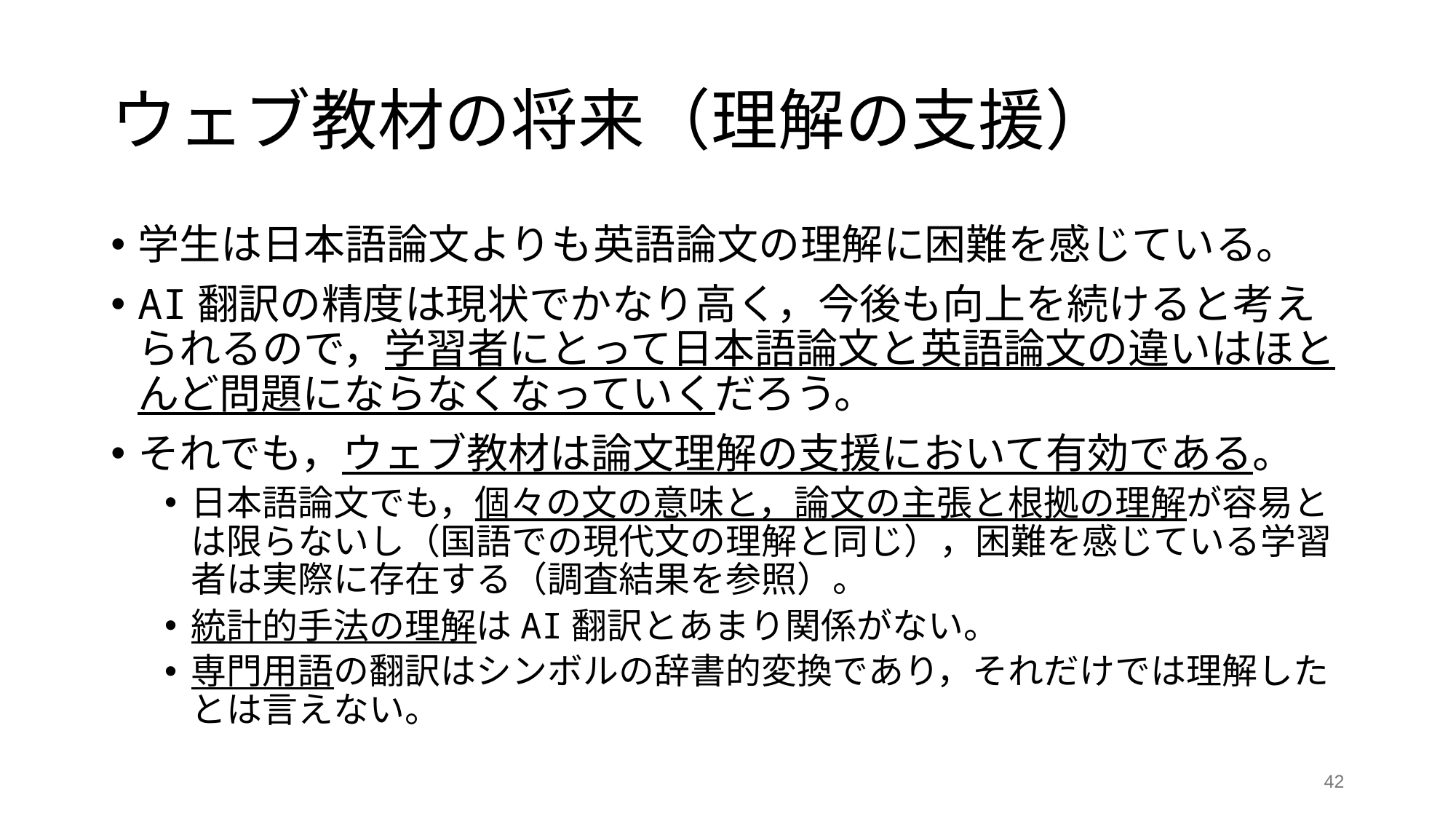

# ウェブ教材の将来（理解の支援）
学生は日本語論文よりも英語論文の理解に困難を感じている。
AI翻訳の精度は現状でかなり高く，今後も向上を続けると考えられるので，学習者にとって日本語論文と英語論文の違いはほとんど問題にならなくなっていくだろう。
それでも，ウェブ教材は論文理解の支援において有効である。
日本語論文でも，個々の文の意味と，論文の主張と根拠の理解が容易とは限らないし（国語での現代文の理解と同じ），困難を感じている学習者は実際に存在する（調査結果を参照）。
統計的手法の理解はAI翻訳とあまり関係がない。
専門用語の翻訳はシンボルの辞書的変換であり，それだけでは理解したとは言えない。
42